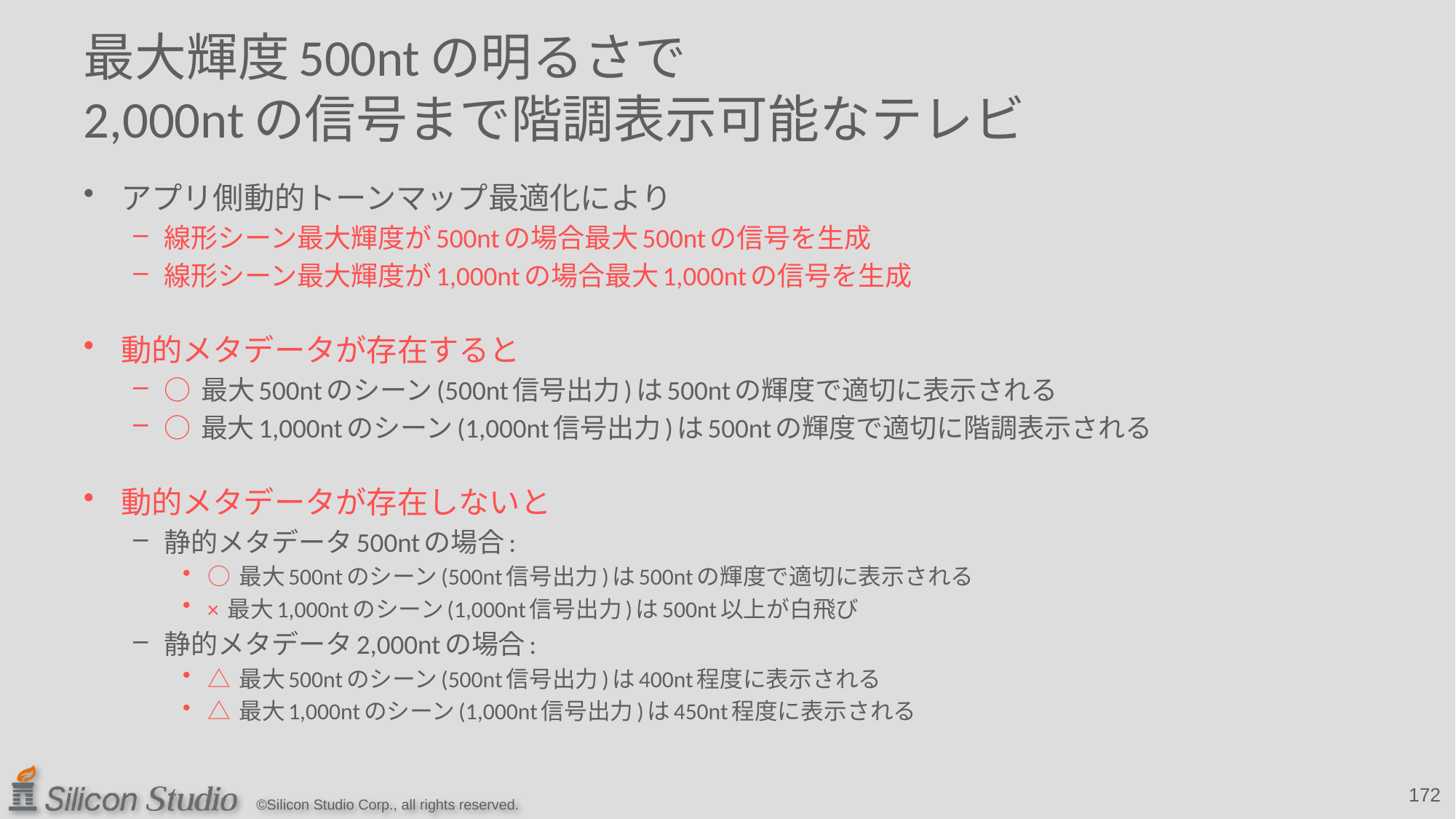

# 最大輝度500ntの明るさで 2,000ntの信号まで階調表示可能なテレビ
アプリ側動的トーンマップ最適化により
線形シーン最大輝度が500ntの場合最大500ntの信号を生成
線形シーン最大輝度が1,000ntの場合最大1,000ntの信号を生成

動的メタデータが存在すると
○ 最大500ntのシーン(500nt信号出力)は500ntの輝度で適切に表示される
○ 最大1,000ntのシーン(1,000nt信号出力)は500ntの輝度で適切に階調表示される

動的メタデータが存在しないと
静的メタデータ500ntの場合:
○ 最大500ntのシーン(500nt信号出力)は500ntの輝度で適切に表示される
× 最大1,000ntのシーン(1,000nt信号出力)は500nt以上が白飛び
静的メタデータ2,000ntの場合:
△ 最大500ntのシーン(500nt信号出力)は400nt程度に表示される
△ 最大1,000ntのシーン(1,000nt信号出力)は450nt程度に表示される
172